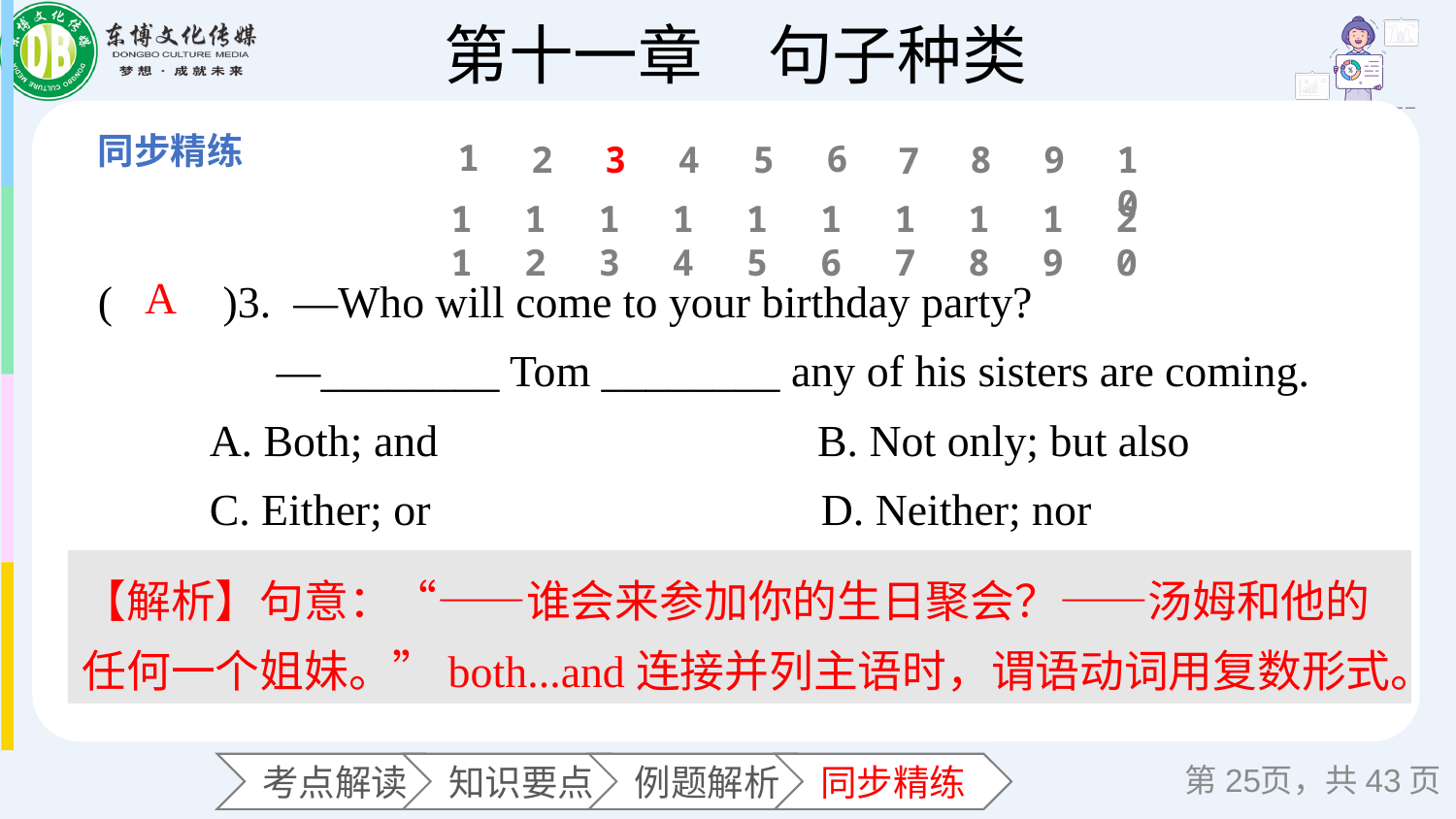

1
6
2
3
4
5
8
9
10
7
11
12
13
14
15
16
17
18
19
20
(　　)3.  —Who will come to your birthday party?
                —________ Tom ________ any of his sisters are coming.
          A. Both; and                                  B. Not only; but also
          C. Either; or                                   D. Neither; nor
A
【解析】句意：“——谁会来参加你的生日聚会？——汤姆和他的任何一个姐妹。”both...and连接并列主语时，谓语动词用复数形式。
第25页，共43页